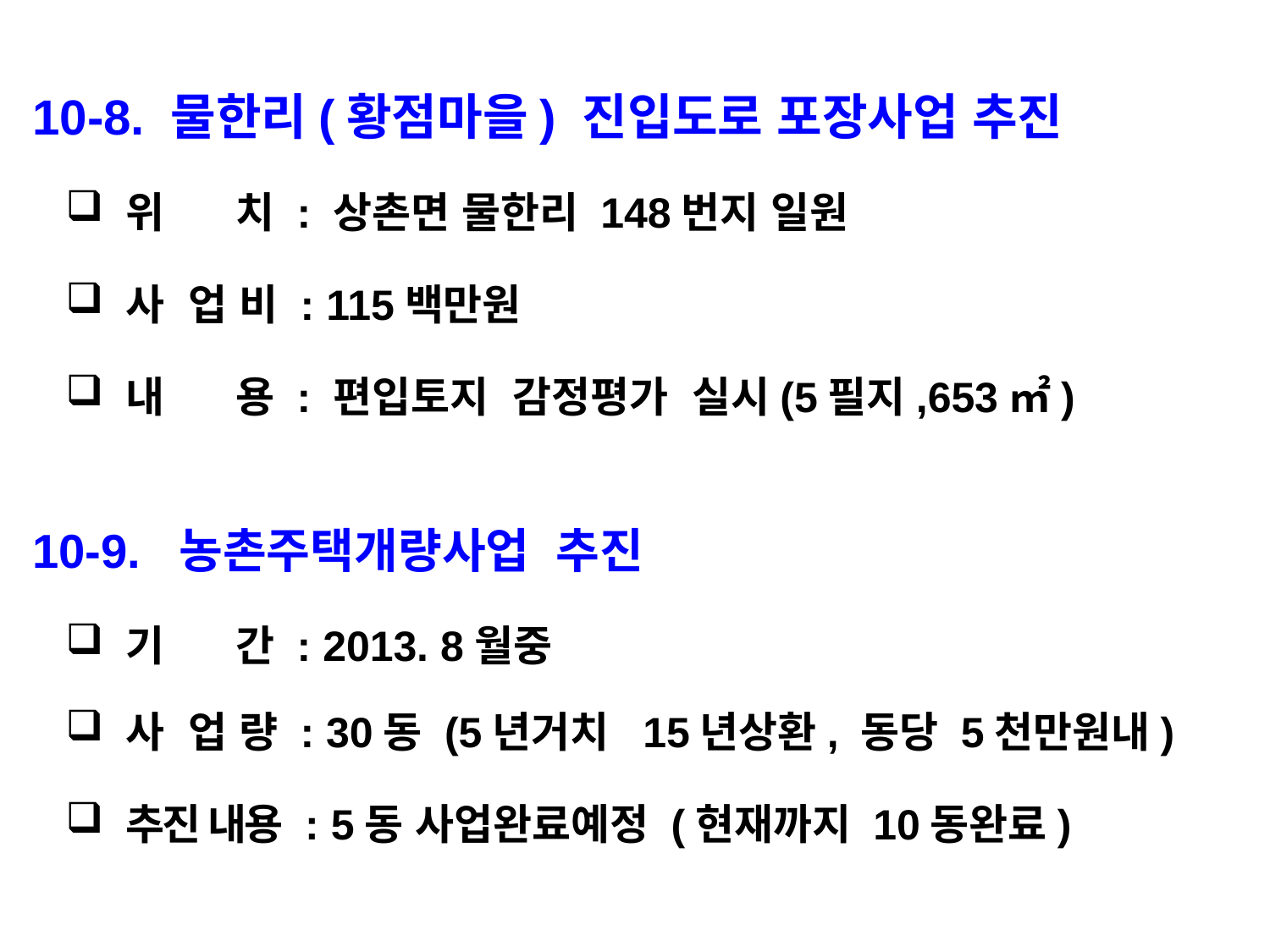

10-8. 물한리(황점마을) 진입도로 포장사업 추진
 위      치 : 상촌면 물한리 148번지 일원
 사  업 비 : 115백만원
 내      용 : 편입토지  감정평가  실시(5필지,653㎡)
10-9.  농촌주택개량사업  추진
 기      간 : 2013. 8월중
 사  업 량 : 30동 (5년거치  15년상환, 동당 5천만원내)
 추진 내용 : 5동 사업완료예정 (현재까지 10동완료)